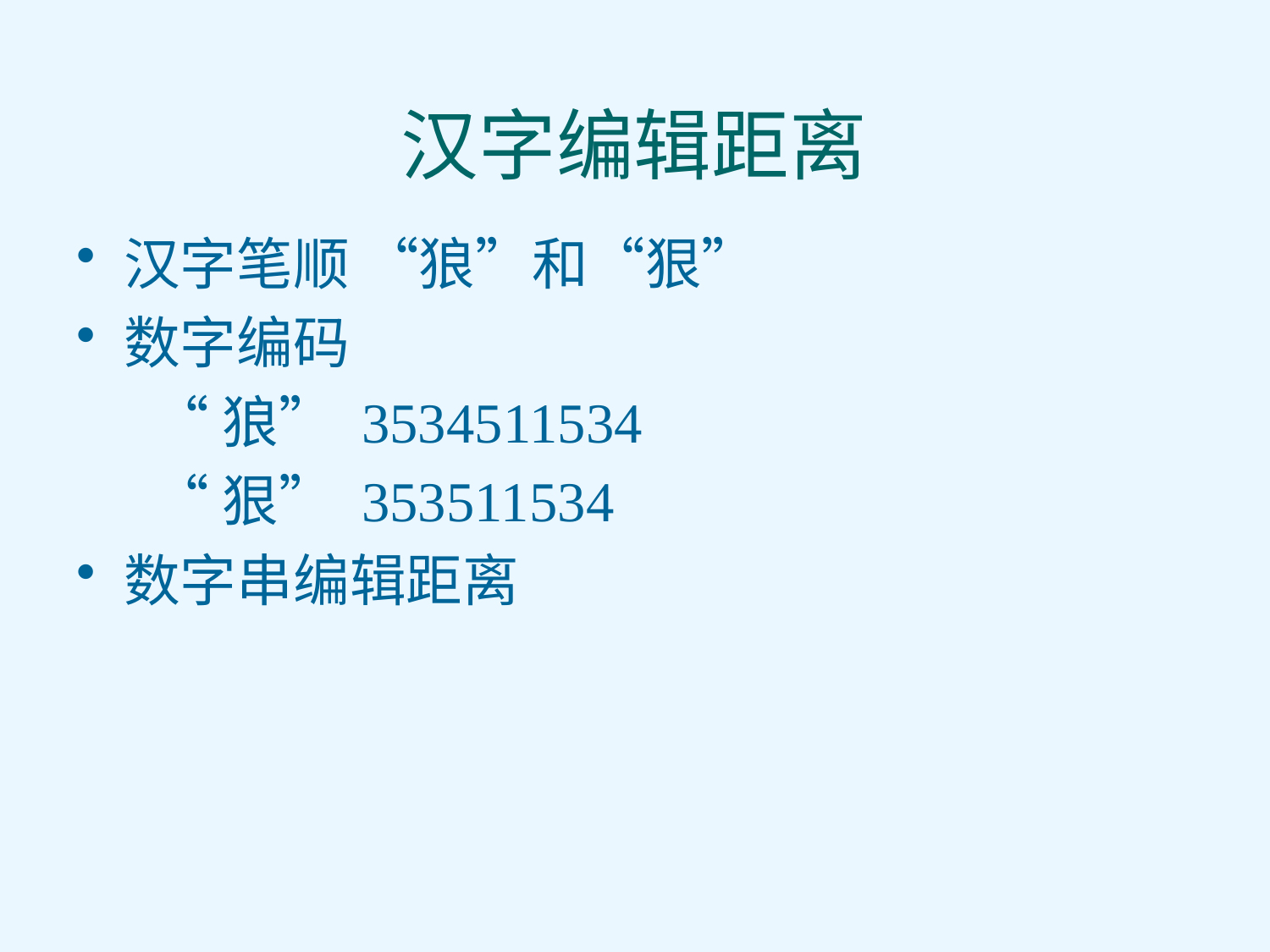

# 汉字编辑距离
汉字笔顺 “狼”和“狠”
数字编码
      “狼” 3534511534
      “狠” 353511534
数字串编辑距离